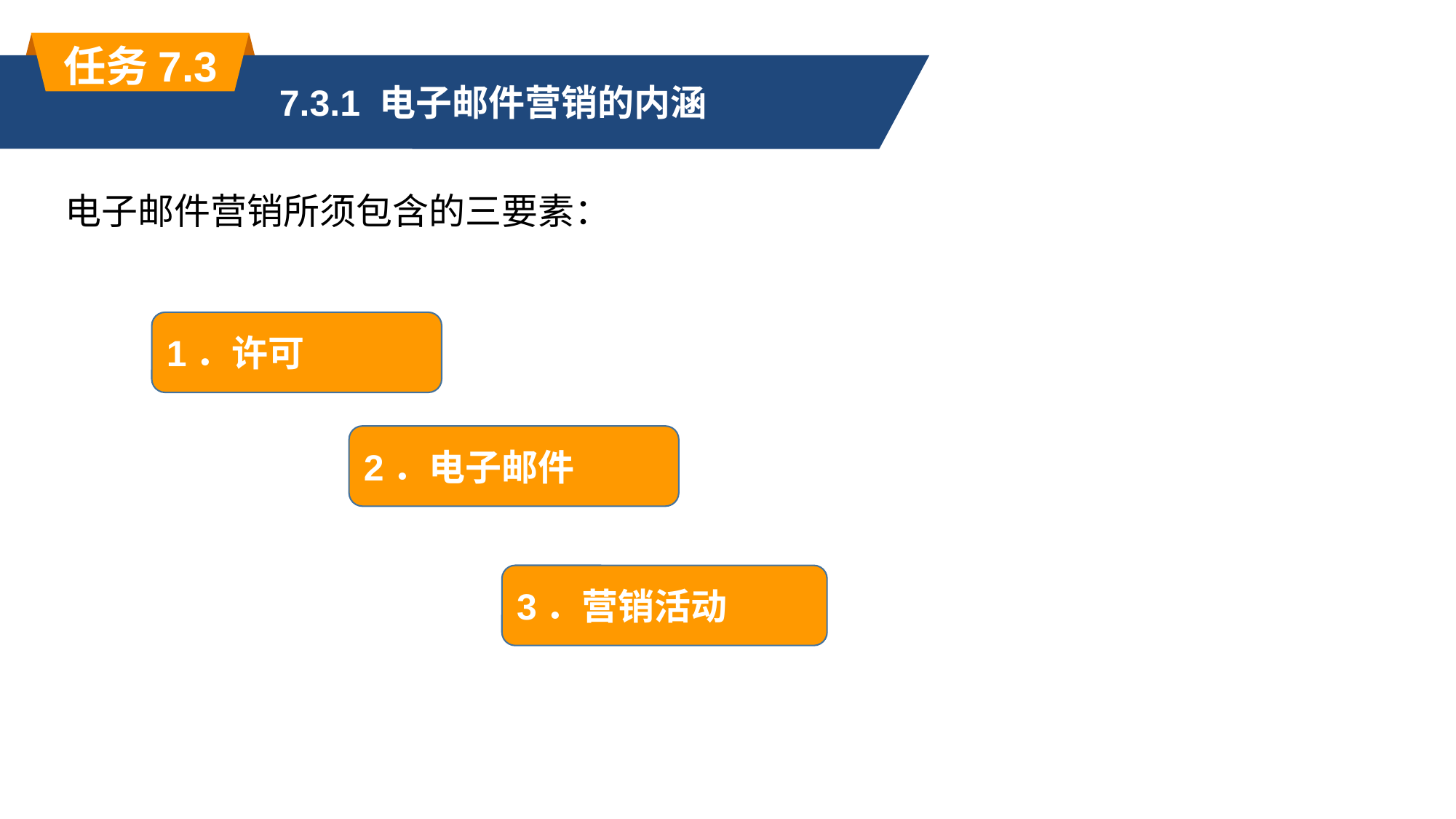

任务7.3

7.3.1 电子邮件营销的内涵
电子邮件营销所须包含的三要素：
1．许可
2．电子邮件
3．营销活动